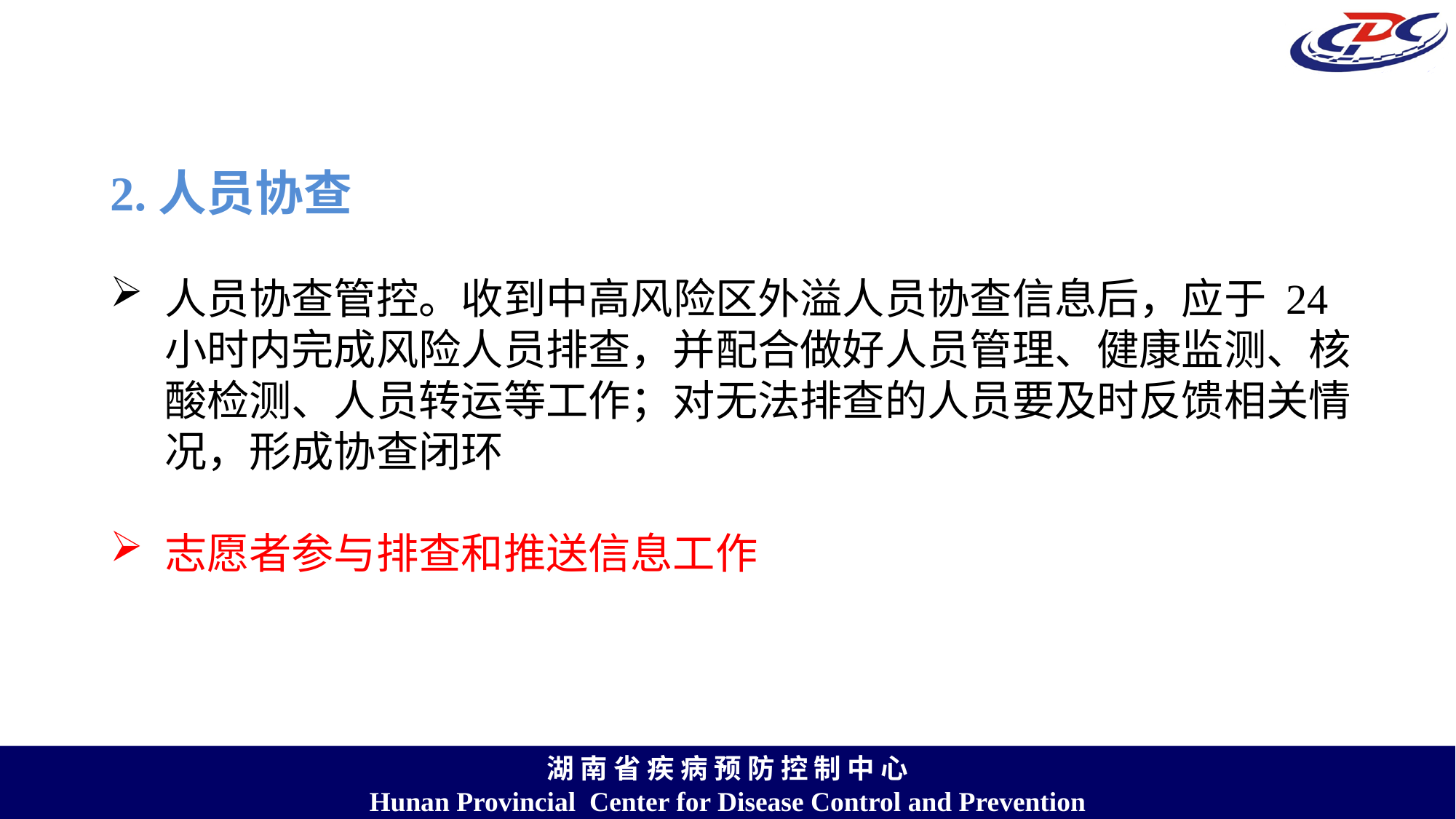

2.人员协查

人员协查管控。收到中高风险区外溢人员协查信息后，应于 24 小时内完成风险人员排查，并配合做好人员管理、健康监测、核酸检测、人员转运等工作；对无法排查的人员要及时反馈相关情况，形成协查闭环

志愿者参与排查和推送信息工作